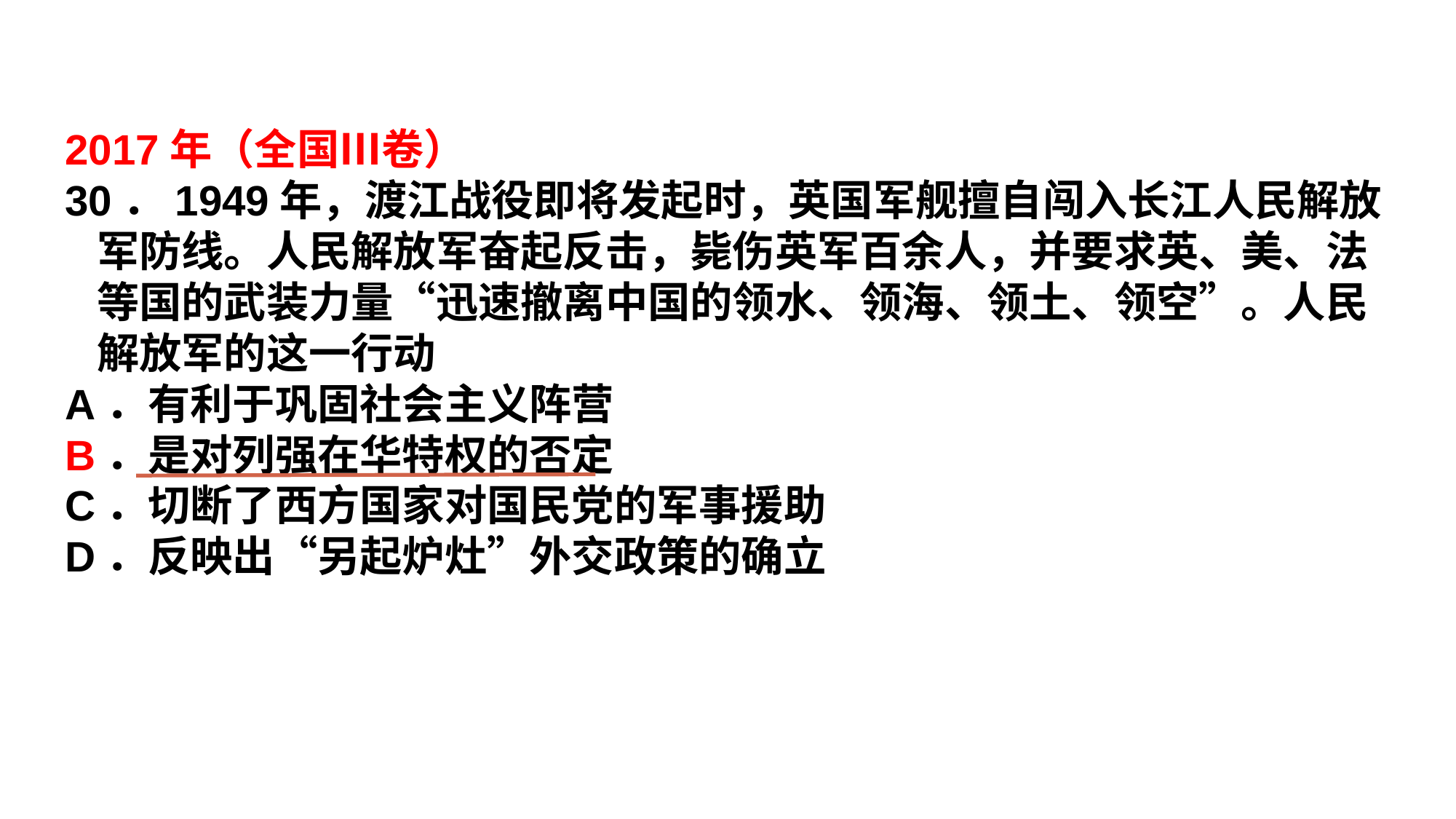

2017年（全国Ⅲ卷）
30．1949年，渡江战役即将发起时，英国军舰擅自闯入长江人民解放军防线。人民解放军奋起反击，毙伤英军百余人，并要求英、美、法等国的武装力量“迅速撤离中国的领水、领海、领土、领空”。人民解放军的这一行动
A．有利于巩固社会主义阵营
B．是对列强在华特权的否定
C．切断了西方国家对国民党的军事援助
D．反映出“另起炉灶”外交政策的确立